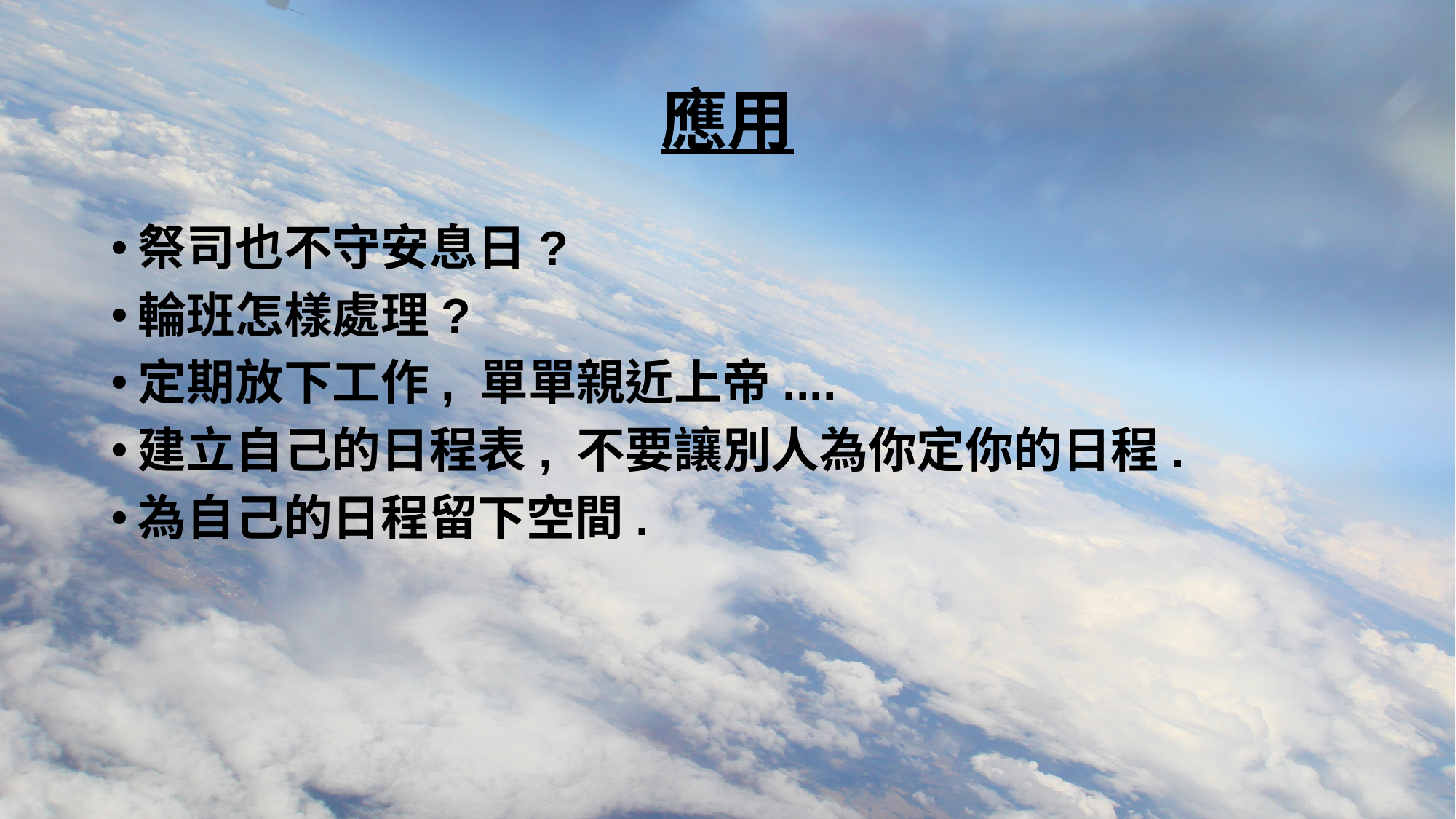

# 應用
祭司也不守安息日?
輪班怎樣處理?
定期放下工作, 單單親近上帝....
建立自己的日程表, 不要讓別人為你定你的日程.
為自己的日程留下空間.